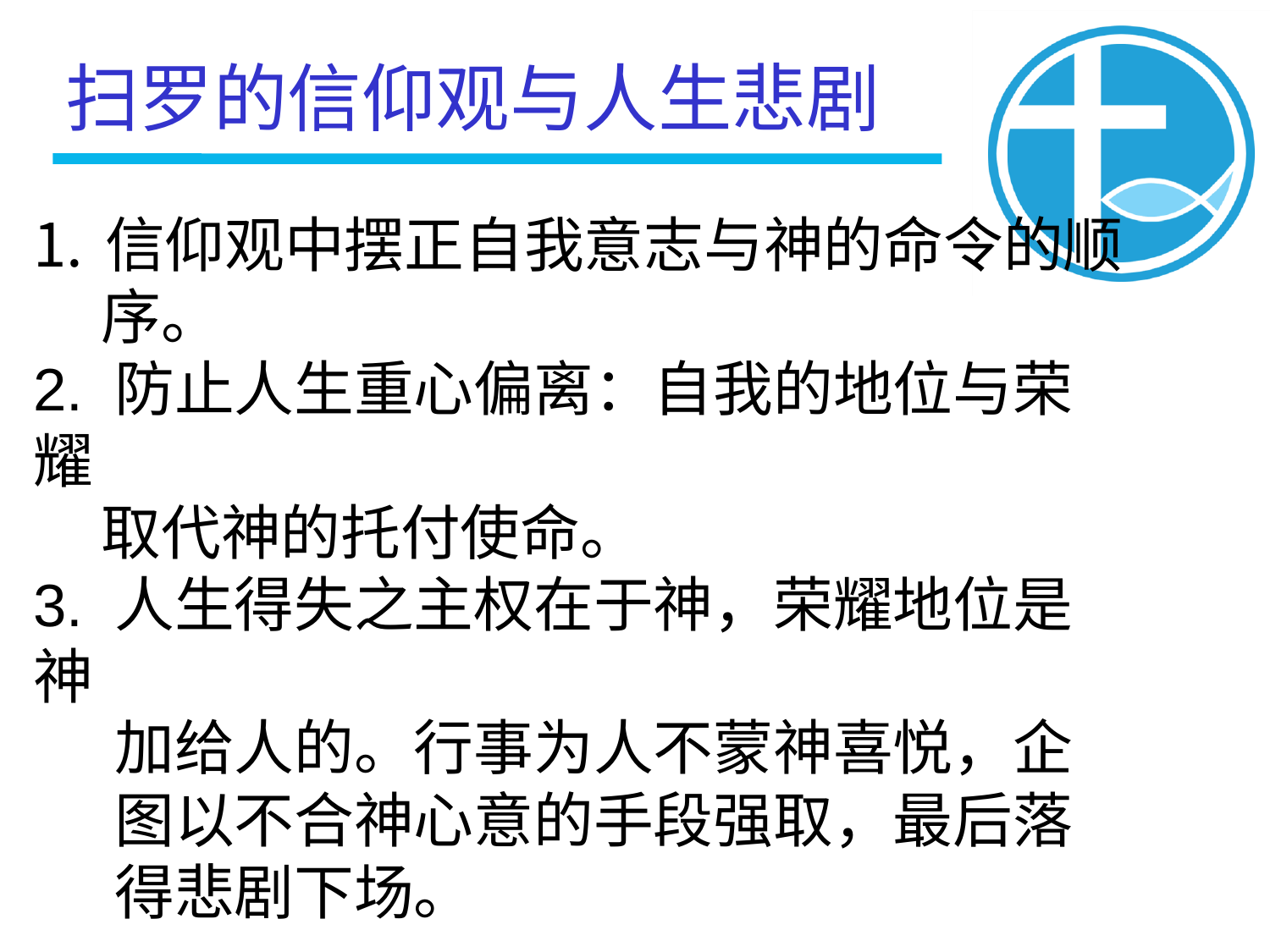

扫罗的信仰观与人生悲剧
信仰观中摆正自我意志与神的命令的顺
    序。
2. 防止人生重心偏离：自我的地位与荣耀
    取代神的托付使命。
3. 人生得失之主权在于神，荣耀地位是神
     加给人的。行事为人不蒙神喜悦，企
     图以不合神心意的手段强取，最后落
     得悲剧下场。